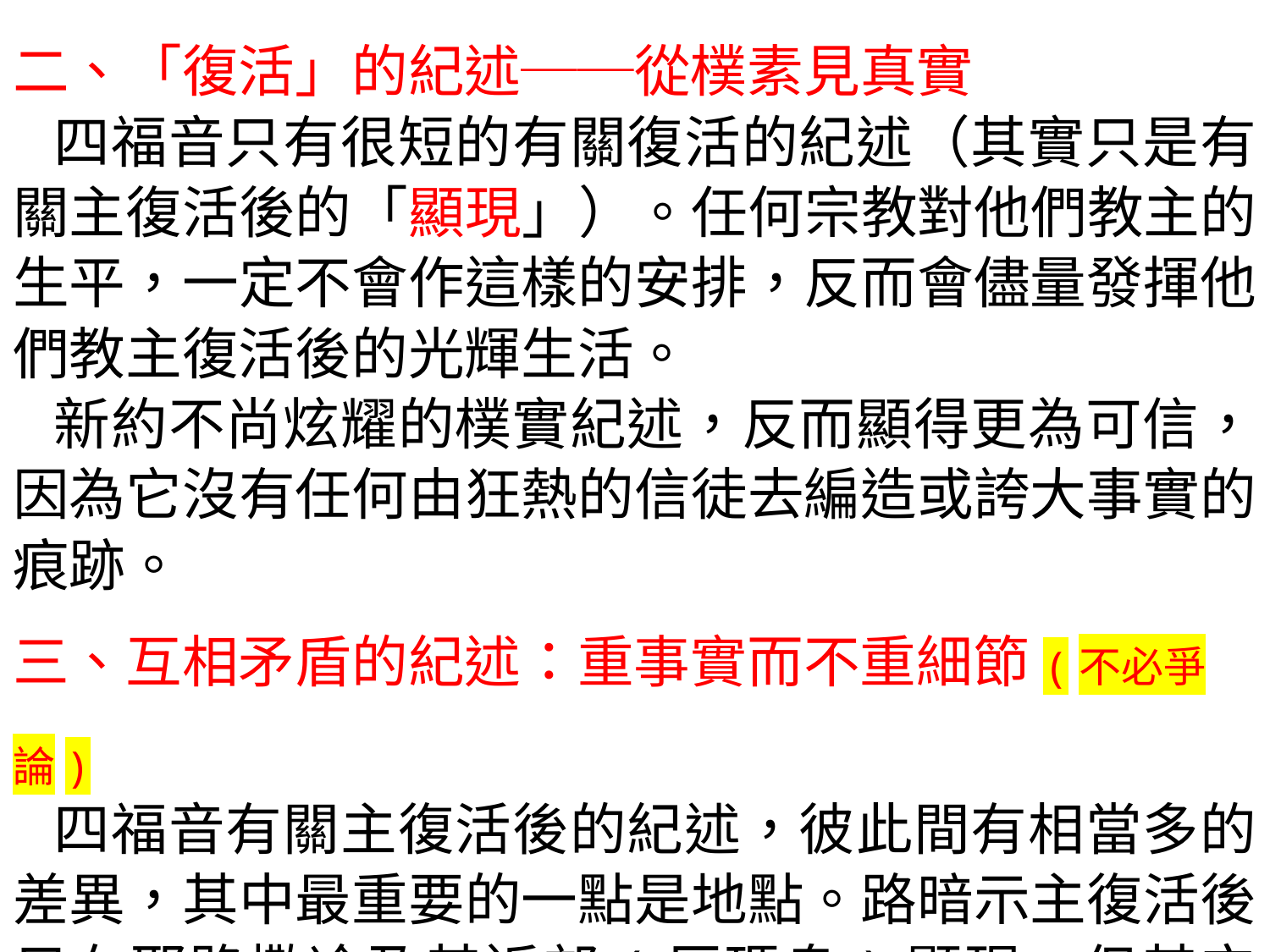

二、「復活」的紀述──從樸素見真實
  四福音只有很短的有關復活的紀述（其實只是有關主復活後的「顯現」）。任何宗教對他們教主的生平，一定不會作這樣的安排，反而會儘量發揮他們教主復活後的光輝生活。
  新約不尚炫耀的樸實紀述，反而顯得更為可信，因為它沒有任何由狂熱的信徒去編造或誇大事實的痕跡。
三、互相矛盾的紀述：重事實而不重細節(不必爭論)
  四福音有關主復活後的紀述，彼此間有相當多的差異，其中最重要的一點是地點。路暗示主復活後只在耶路撒冷及其近郊(厄瑪烏)顯現。但其它三